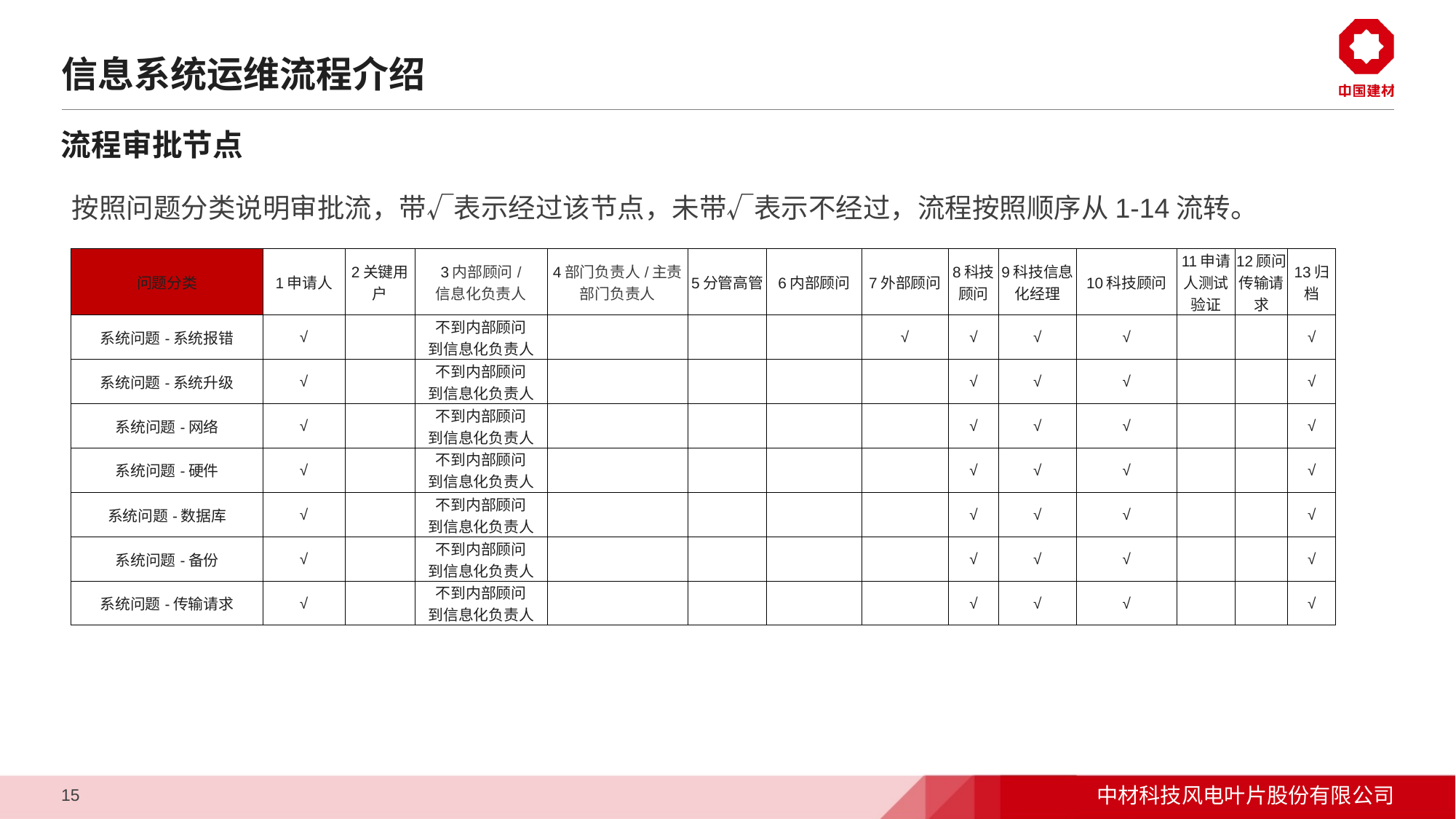

# 信息系统运维流程介绍
流程审批节点
按照问题分类说明审批流，带√表示经过该节点，未带√表示不经过，流程按照顺序从1-14流转。
| 问题分类 | 1申请人 | 2关键用户 | 3内部顾问/ 信息化负责人 | 4部门负责人/主责部门负责人 | 5分管高管 | 6内部顾问 | 7外部顾问 | 8科技顾问 | 9科技信息化经理 | 10科技顾问 | 11申请人测试验证 | 12顾问传输请求 | 13归档 |
| --- | --- | --- | --- | --- | --- | --- | --- | --- | --- | --- | --- | --- | --- |
| 系统问题-系统报错 | √ |  | 不到内部顾问 到信息化负责人 |  |  |  | √ | √ | √ | √ |  |  | √ |
| 系统问题-系统升级 | √ |  | 不到内部顾问 到信息化负责人 |  |  |  |  | √ | √ | √ |  |  | √ |
| 系统问题-网络 | √ |  | 不到内部顾问 到信息化负责人 |  |  |  |  | √ | √ | √ |  |  | √ |
| 系统问题-硬件 | √ |  | 不到内部顾问 到信息化负责人 |  |  |  |  | √ | √ | √ |  |  | √ |
| 系统问题-数据库 | √ |  | 不到内部顾问 到信息化负责人 |  |  |  |  | √ | √ | √ |  |  | √ |
| 系统问题-备份 | √ |  | 不到内部顾问 到信息化负责人 |  |  |  |  | √ | √ | √ |  |  | √ |
| 系统问题-传输请求 | √ |  | 不到内部顾问 到信息化负责人 |  |  |  |  | √ | √ | √ |  |  | √ |
15